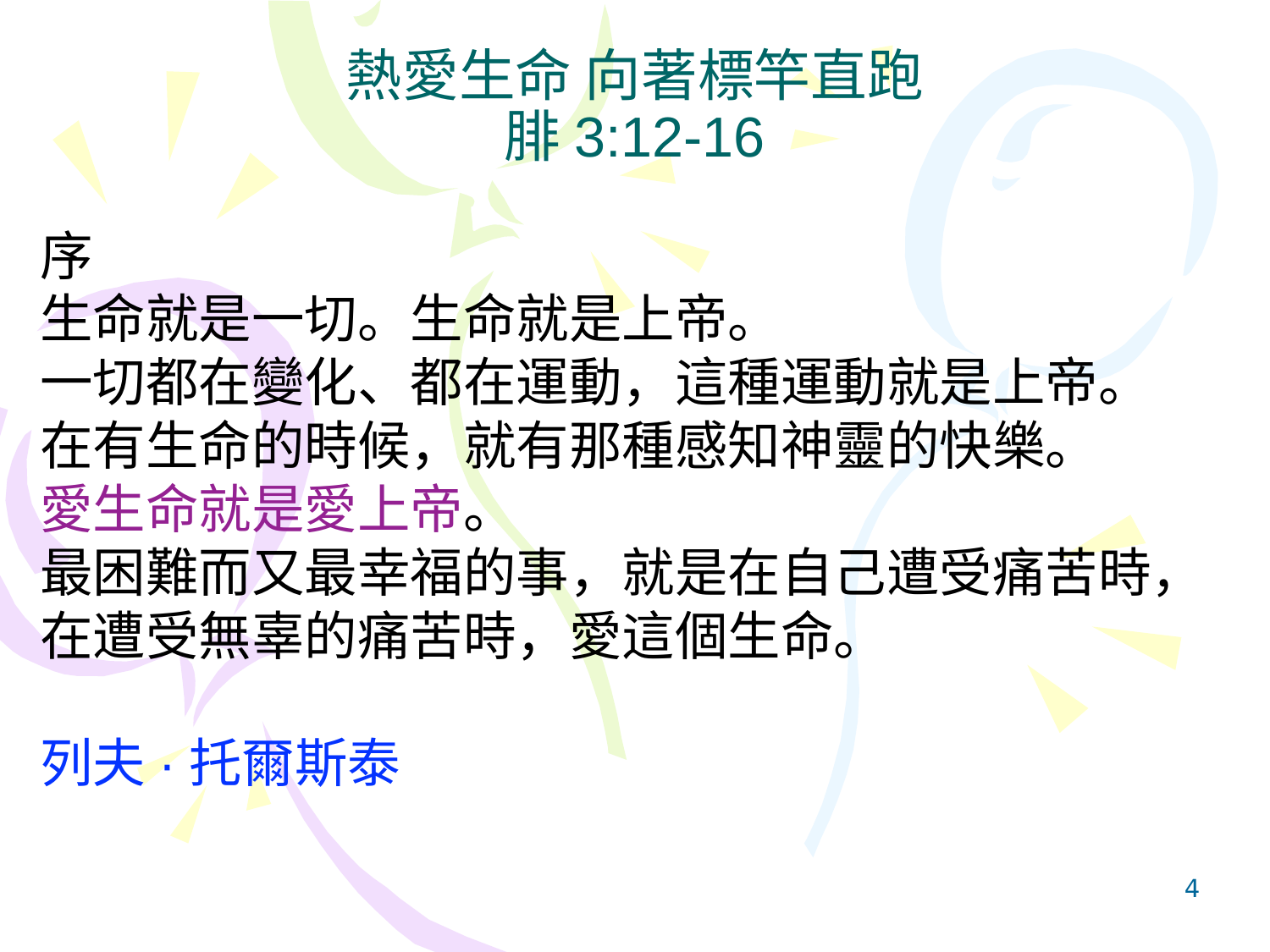

# 熱愛生命 向著標竿直跑
腓3:12-16
序
生命就是一切。生命就是上帝。
一切都在變化、都在運動，這種運動就是上帝。
在有生命的時候，就有那種感知神靈的快樂。
愛生命就是愛上帝。
最困難而又最幸福的事，就是在自己遭受痛苦時，在遭受無辜的痛苦時，愛這個生命。

列夫·托爾斯泰
4